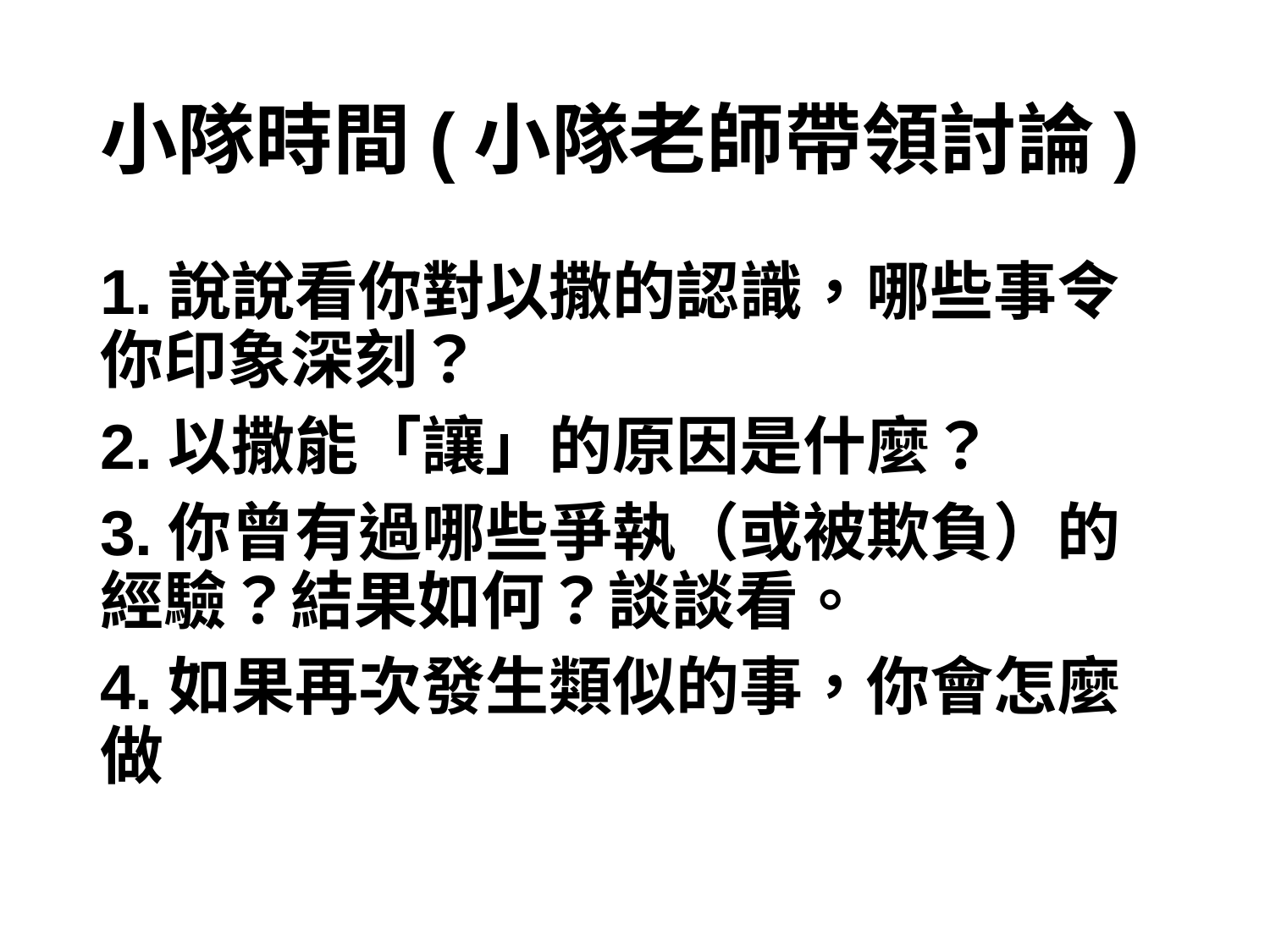

# 小隊時間(小隊老師帶領討論)
1.說說看你對以撒的認識，哪些事令你印象深刻？
2.以撒能「讓」的原因是什麼？
3.你曾有過哪些爭執（或被欺負）的經驗？結果如何？談談看。
4.如果再次發生類似的事，你會怎麼做